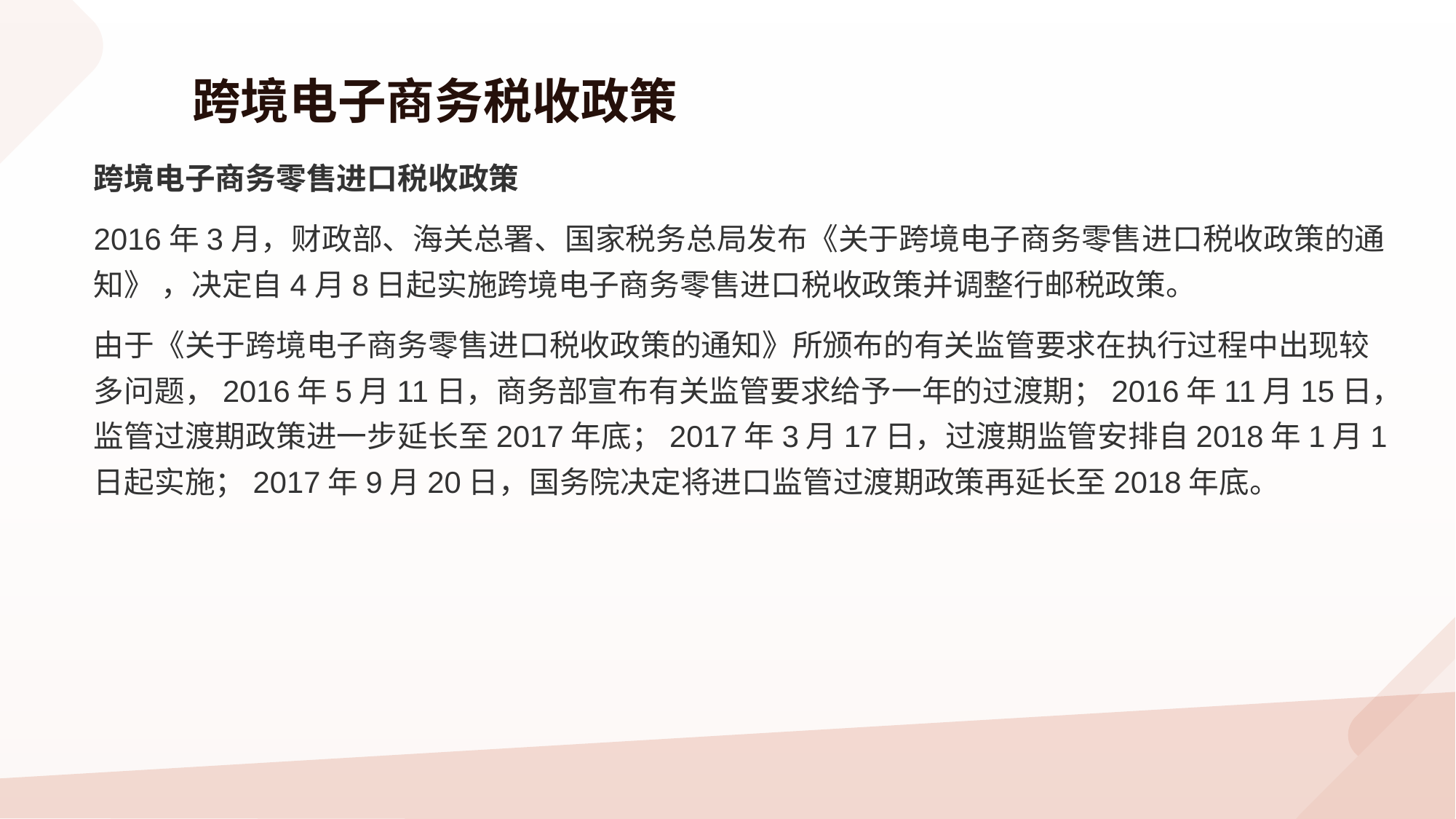

# 跨境电子商务税收政策
跨境电子商务零售进口税收政策
2016年3月，财政部、海关总署、国家税务总局发布《关于跨境电子商务零售进口税收政策的通知》 ，决定自4月8日起实施跨境电子商务零售进口税收政策并调整行邮税政策。
由于《关于跨境电子商务零售进口税收政策的通知》所颁布的有关监管要求在执行过程中出现较多问题，2016年5月11日，商务部宣布有关监管要求给予一年的过渡期；2016年11月15日，监管过渡期政策进一步延长至2017年底；2017年3月17日，过渡期监管安排自2018年1月1日起实施；2017年9月20日，国务院决定将进口监管过渡期政策再延长至2018年底。